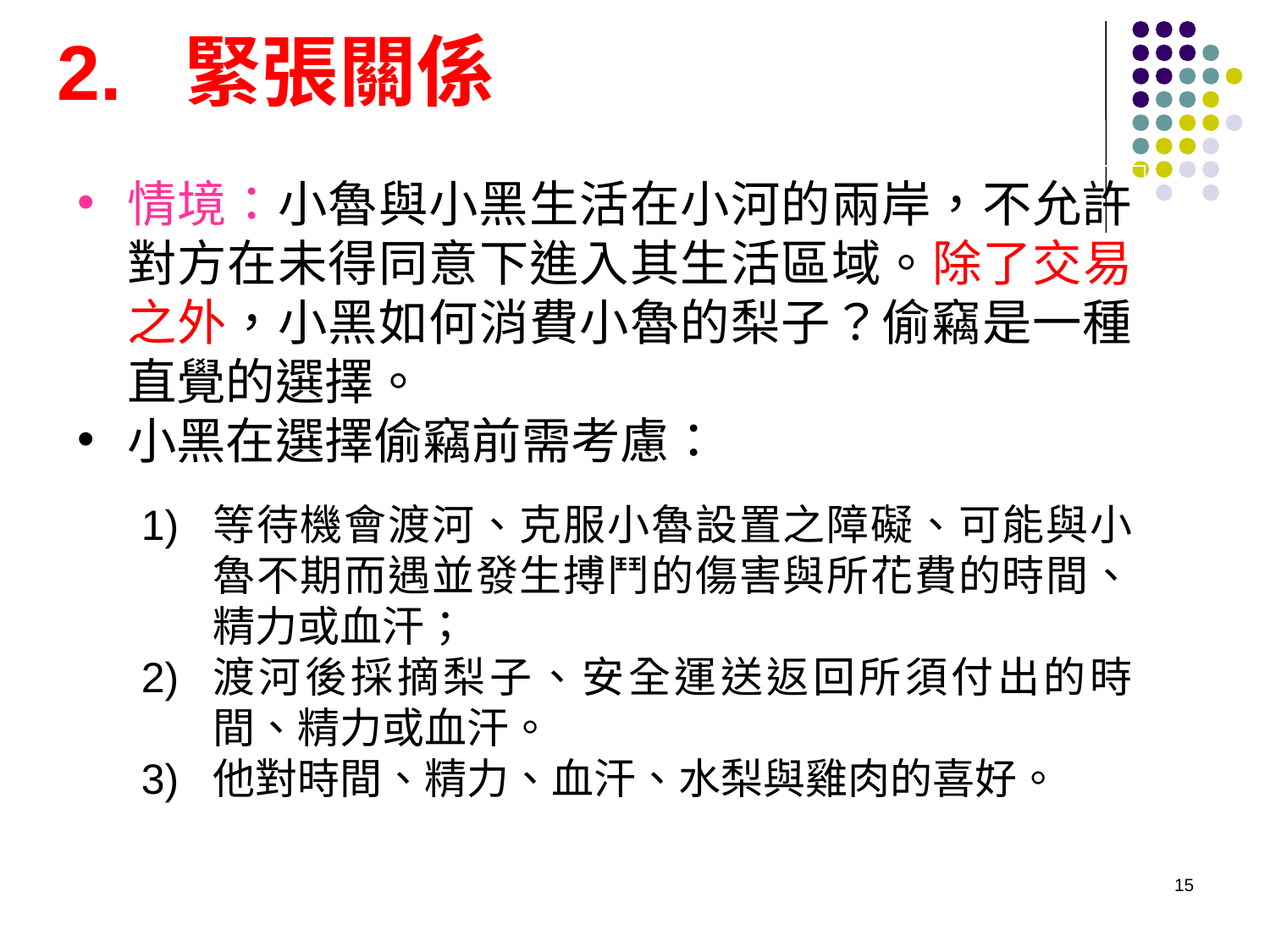

2.  緊張關係
情境：小魯與小黑生活在小河的兩岸，不允許對方在未得同意下進入其生活區域。除了交易之外，小黑如何消費小魯的梨子？偷竊是一種直覺的選擇。
小黑在選擇偷竊前需考慮：

等待機會渡河、克服小魯設置之障礙、可能與小魯不期而遇並發生搏鬥的傷害與所花費的時間、精力或血汗；
渡河後採摘梨子、安全運送返回所須付出的時間、精力或血汗。
他對時間、精力、血汗、水梨與雞肉的喜好。

15